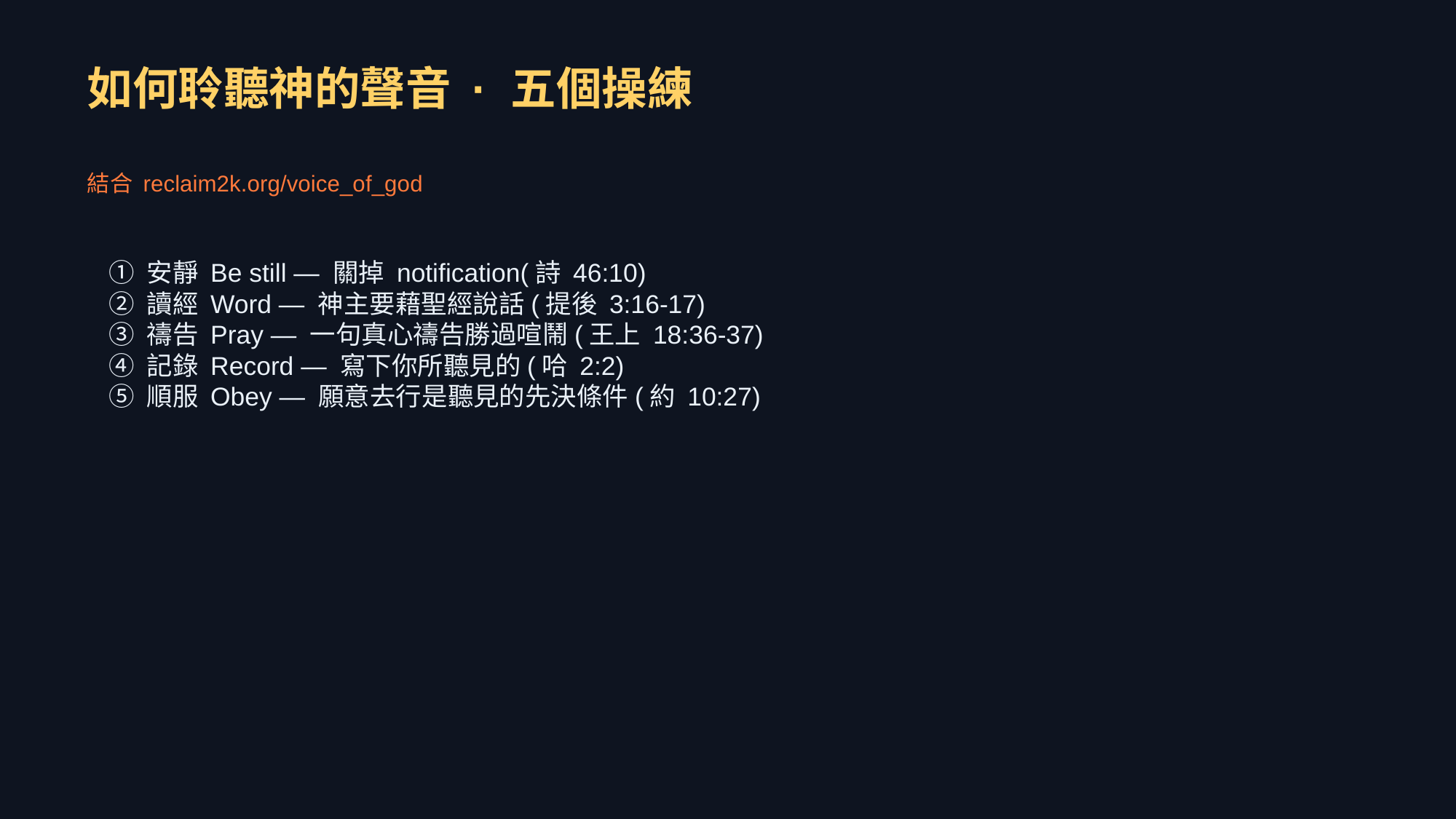

如何聆聽神的聲音 · 五個操練
結合 reclaim2k.org/voice_of_god
① 安靜 Be still — 關掉 notification(詩 46:10)
② 讀經 Word — 神主要藉聖經說話(提後 3:16-17)
③ 禱告 Pray — 一句真心禱告勝過喧鬧(王上 18:36-37)
④ 記錄 Record — 寫下你所聽見的(哈 2:2)
⑤ 順服 Obey — 願意去行是聽見的先決條件(約 10:27)